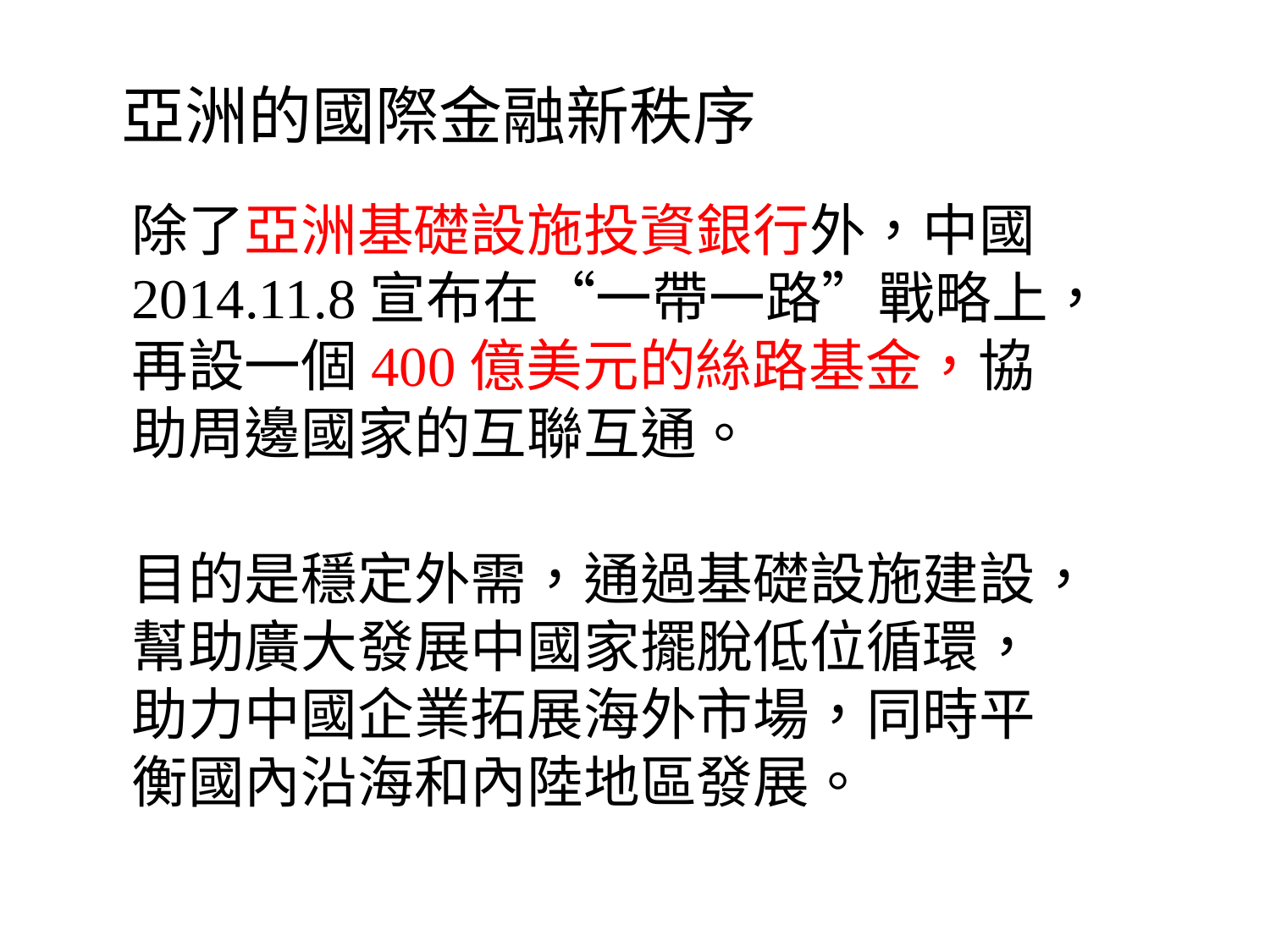

亞洲的國際金融新秩序
除了亞洲基礎設施投資銀行外，中國2014.11.8宣布在“一帶一路”戰略上，再設一個400億美元的絲路基金，協助周邊國家的互聯互通。
目的是穩定外需，通過基礎設施建設，幫助廣大發展中國家擺脫低位循環，助力中國企業拓展海外市場，同時平衡國內沿海和內陸地區發展。